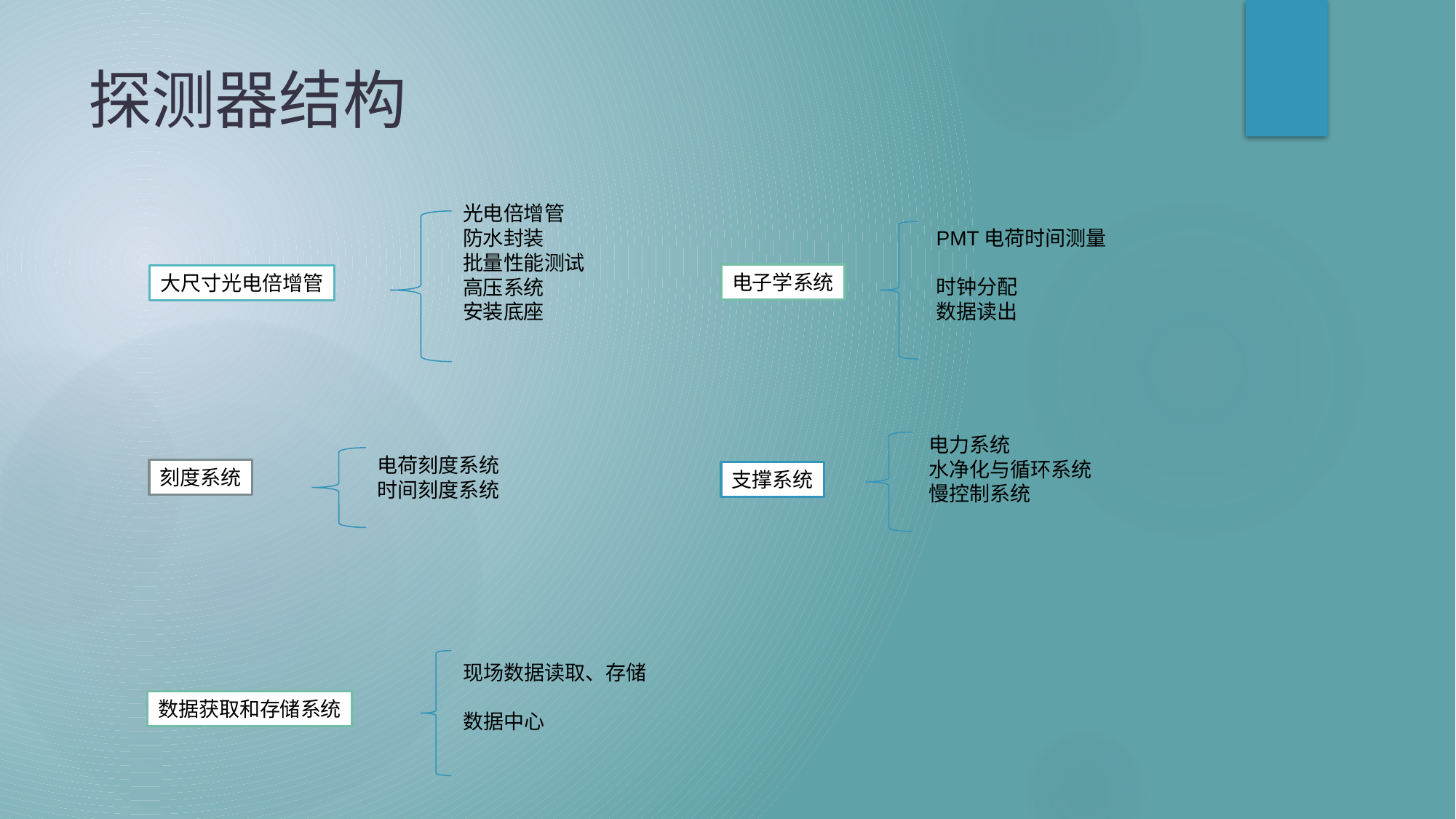

# 探测器结构
光电倍增管
防水封装
批量性能测试
高压系统
安装底座

PMT电荷时间测量

时钟分配
数据读出

电子学系统
大尺寸光电倍增管
电力系统
水净化与循环系统
慢控制系统

电荷刻度系统
时间刻度系统

刻度系统
支撑系统

现场数据读取、存储

数据中心
数据获取和存储系统